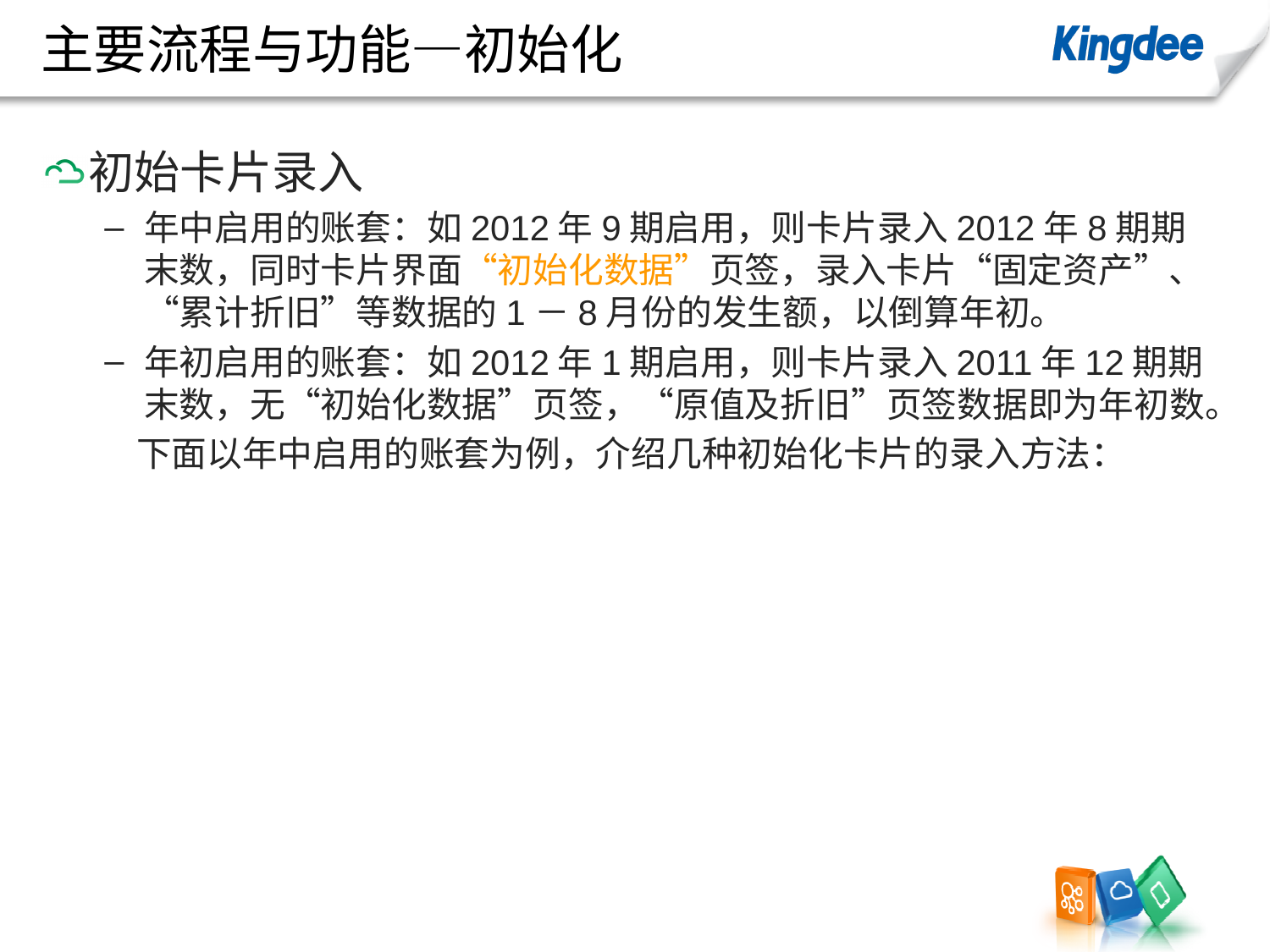

# 主要流程与功能—初始化
初始卡片录入
年中启用的账套：如2012年9期启用，则卡片录入2012年8期期末数，同时卡片界面“初始化数据”页签，录入卡片“固定资产”、“累计折旧”等数据的1－8月份的发生额，以倒算年初。
年初启用的账套：如2012年1期启用，则卡片录入2011年12期期末数，无“初始化数据”页签，“原值及折旧”页签数据即为年初数。
   下面以年中启用的账套为例，介绍几种初始化卡片的录入方法：